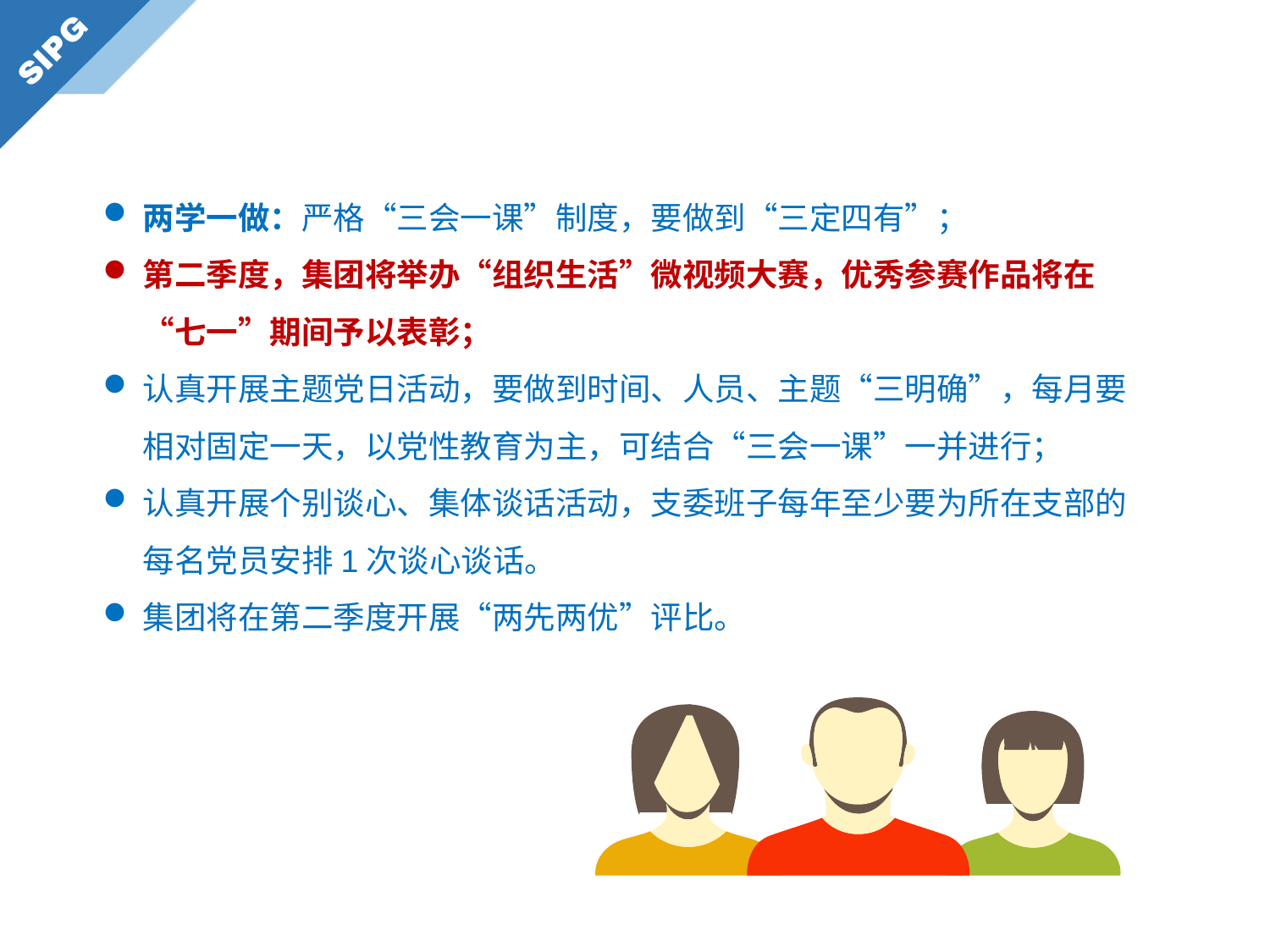

SIPG
两学一做：严格“三会一课”制度，要做到“三定四有”；
第二季度，集团将举办“组织生活”微视频大赛，优秀参赛作品将在“七一”期间予以表彰；
认真开展主题党日活动，要做到时间、人员、主题“三明确”，每月要相对固定一天，以党性教育为主，可结合“三会一课”一并进行；
认真开展个别谈心、集体谈话活动，支委班子每年至少要为所在支部的每名党员安排1次谈心谈话。
集团将在第二季度开展“两先两优”评比。